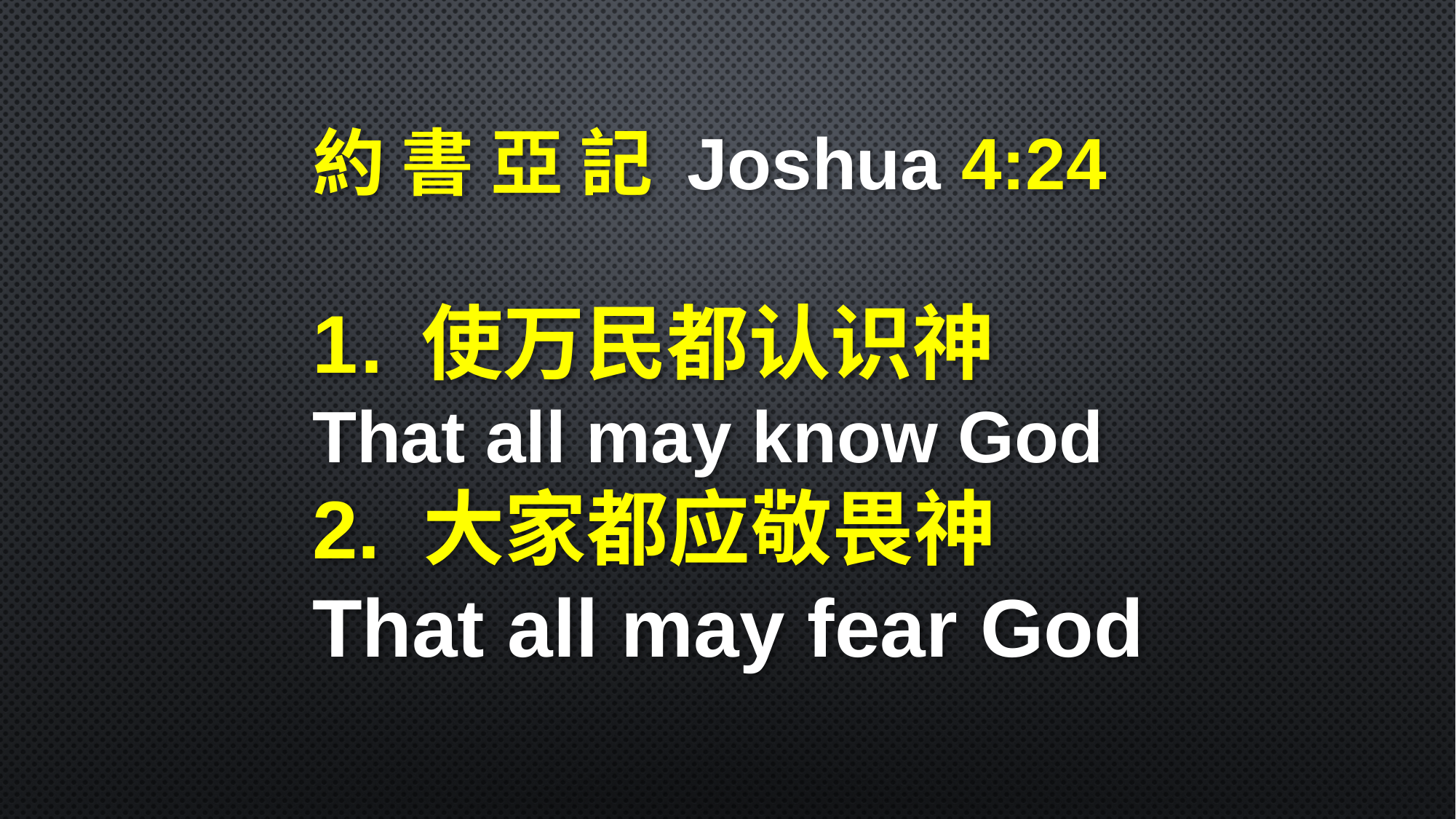

約 書 亞 記 Joshua 4:24

使万民都认识神
That all may know God
2. 大家都应敬畏神
That all may fear God